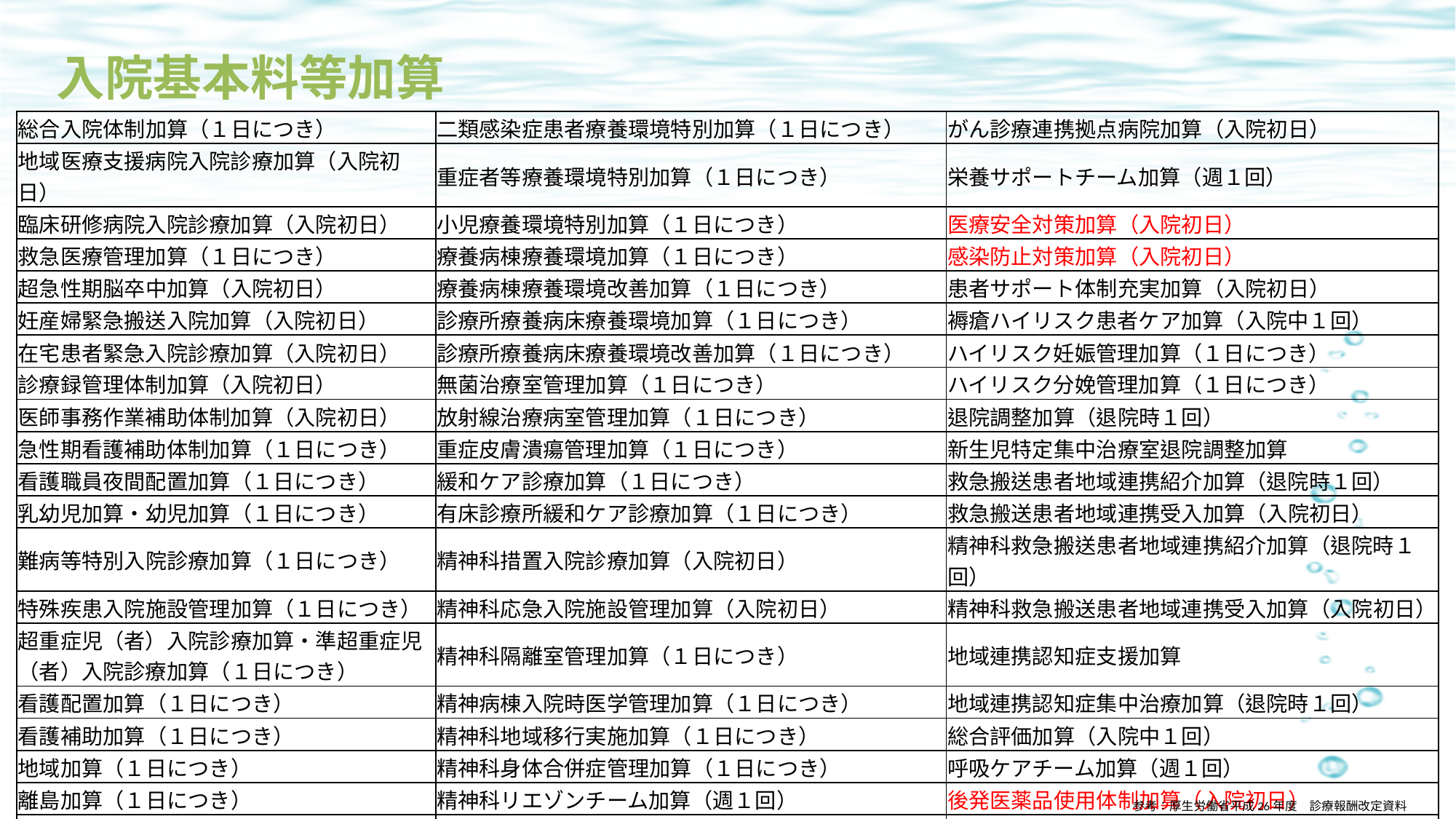

入院基本料等加算
| 総合入院体制加算（１日につき） | 二類感染症患者療養環境特別加算（１日につき） | がん診療連携拠点病院加算（入院初日） |
| --- | --- | --- |
| 地域医療支援病院入院診療加算（入院初日） | 重症者等療養環境特別加算（１日につき） | 栄養サポートチーム加算（週１回） |
| 臨床研修病院入院診療加算（入院初日） | 小児療養環境特別加算（１日につき） | 医療安全対策加算（入院初日） |
| 救急医療管理加算（１日につき） | 療養病棟療養環境加算（１日につき） | 感染防止対策加算（入院初日） |
| 超急性期脳卒中加算（入院初日） | 療養病棟療養環境改善加算（１日につき） | 患者サポート体制充実加算（入院初日） |
| 妊産婦緊急搬送入院加算（入院初日） | 診療所療養病床療養環境加算（１日につき） | 褥瘡ハイリスク患者ケア加算（入院中１回） |
| 在宅患者緊急入院診療加算（入院初日） | 診療所療養病床療養環境改善加算（１日につき） | ハイリスク妊娠管理加算（１日につき） |
| 診療録管理体制加算（入院初日） | 無菌治療室管理加算（１日につき） | ハイリスク分娩管理加算（１日につき） |
| 医師事務作業補助体制加算（入院初日） | 放射線治療病室管理加算（１日につき） | 退院調整加算（退院時１回） |
| 急性期看護補助体制加算（１日につき） | 重症皮膚潰瘍管理加算（１日につき） | 新生児特定集中治療室退院調整加算 |
| 看護職員夜間配置加算（１日につき） | 緩和ケア診療加算（１日につき） | 救急搬送患者地域連携紹介加算（退院時１回） |
| 乳幼児加算・幼児加算（１日につき） | 有床診療所緩和ケア診療加算（１日につき） | 救急搬送患者地域連携受入加算（入院初日） |
| 難病等特別入院診療加算（１日につき） | 精神科措置入院診療加算（入院初日） | 精神科救急搬送患者地域連携紹介加算（退院時１回） |
| 特殊疾患入院施設管理加算（１日につき） | 精神科応急入院施設管理加算（入院初日） | 精神科救急搬送患者地域連携受入加算（入院初日） |
| 超重症児（者）入院診療加算・準超重症児（者）入院診療加算（１日につき） | 精神科隔離室管理加算（１日につき） | 地域連携認知症支援加算 |
| 看護配置加算（１日につき） | 精神病棟入院時医学管理加算（１日につき） | 地域連携認知症集中治療加算（退院時１回） |
| 看護補助加算（１日につき） | 精神科地域移行実施加算（１日につき） | 総合評価加算（入院中１回） |
| 地域加算（１日につき） | 精神科身体合併症管理加算（１日につき） | 呼吸ケアチーム加算（週１回） |
| 離島加算（１日につき） | 精神科リエゾンチーム加算（週１回） | 後発医薬品使用体制加算（入院初日） |
| 療養環境加算（１日につき） | 強度行動障害入院医療管理加算（１日につき） | 病棟薬剤業務実施加算（週１回） |
| ＨＩＶ感染者療養環境特別加算（１日につき） | 重度アルコール依存症入院医療管理加算（１日につき） | データ提出加算（入院中１回） |
|  | 摂食障害入院医療管理加算（１日につき） |  |
参考：厚生労働省平成26年度　診療報酬改定資料